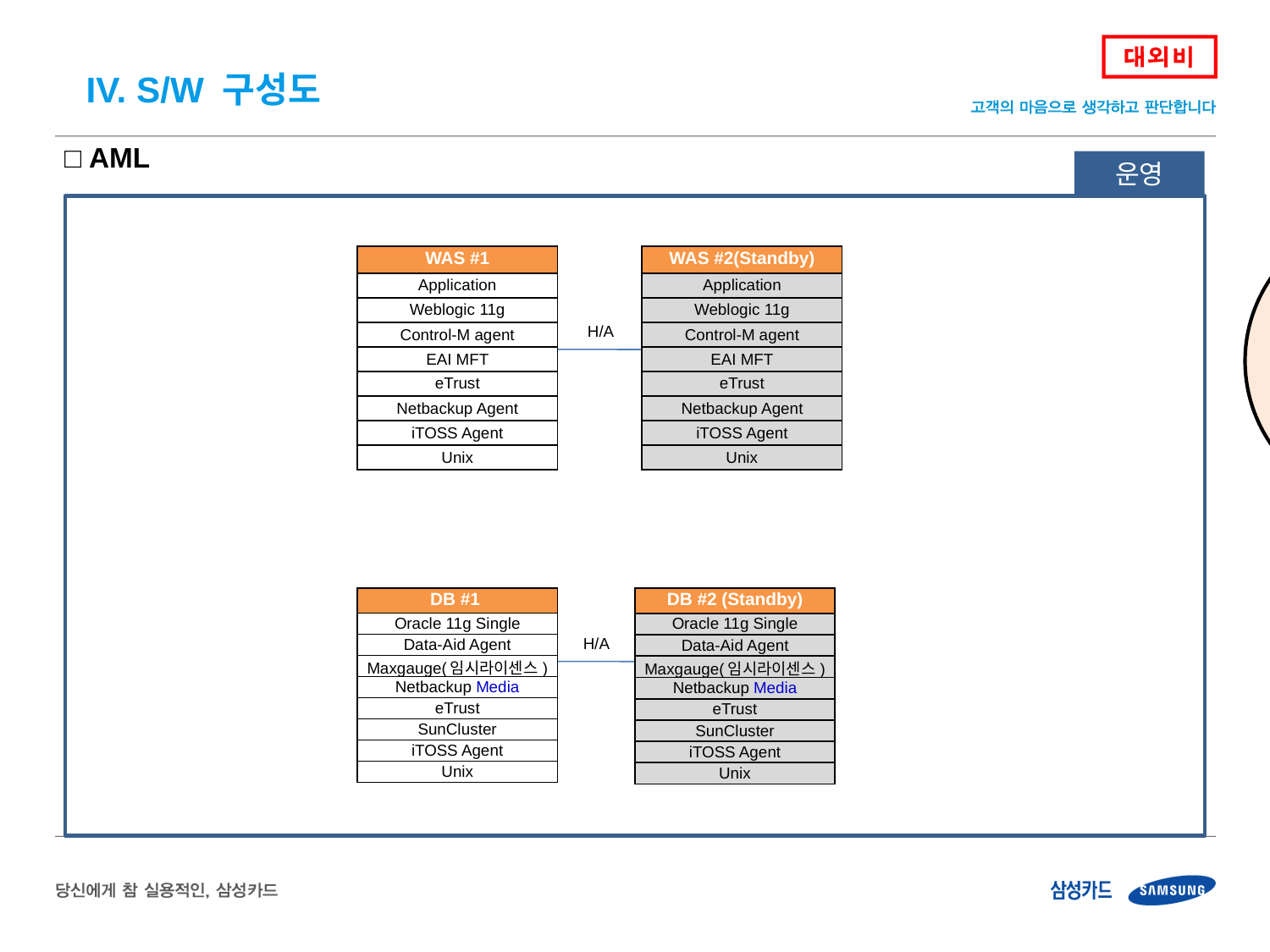

IV. S/W 구성도
□ AML
운영

영실 작성
| WAS #1 |
| --- |
| Application |
| Weblogic 11g |
| Control-M agent |
| EAI MFT |
| eTrust |
| Netbackup Agent |
| iTOSS Agent |
| Unix |
| WAS #2(Standby) |
| --- |
| Application |
| Weblogic 11g |
| Control-M agent |
| EAI MFT |
| eTrust |
| Netbackup Agent |
| iTOSS Agent |
| Unix |
H/A
| DB #1 |
| --- |
| Oracle 11g Single |
| Data-Aid Agent |
| Maxgauge(임시라이센스) |
| Netbackup Media |
| eTrust |
| SunCluster |
| iTOSS Agent |
| Unix |
| DB #2 (Standby) |
| --- |
| Oracle 11g Single |
| Data-Aid Agent |
| Maxgauge(임시라이센스) |
| Netbackup Media |
| eTrust |
| SunCluster |
| iTOSS Agent |
| Unix |
H/A